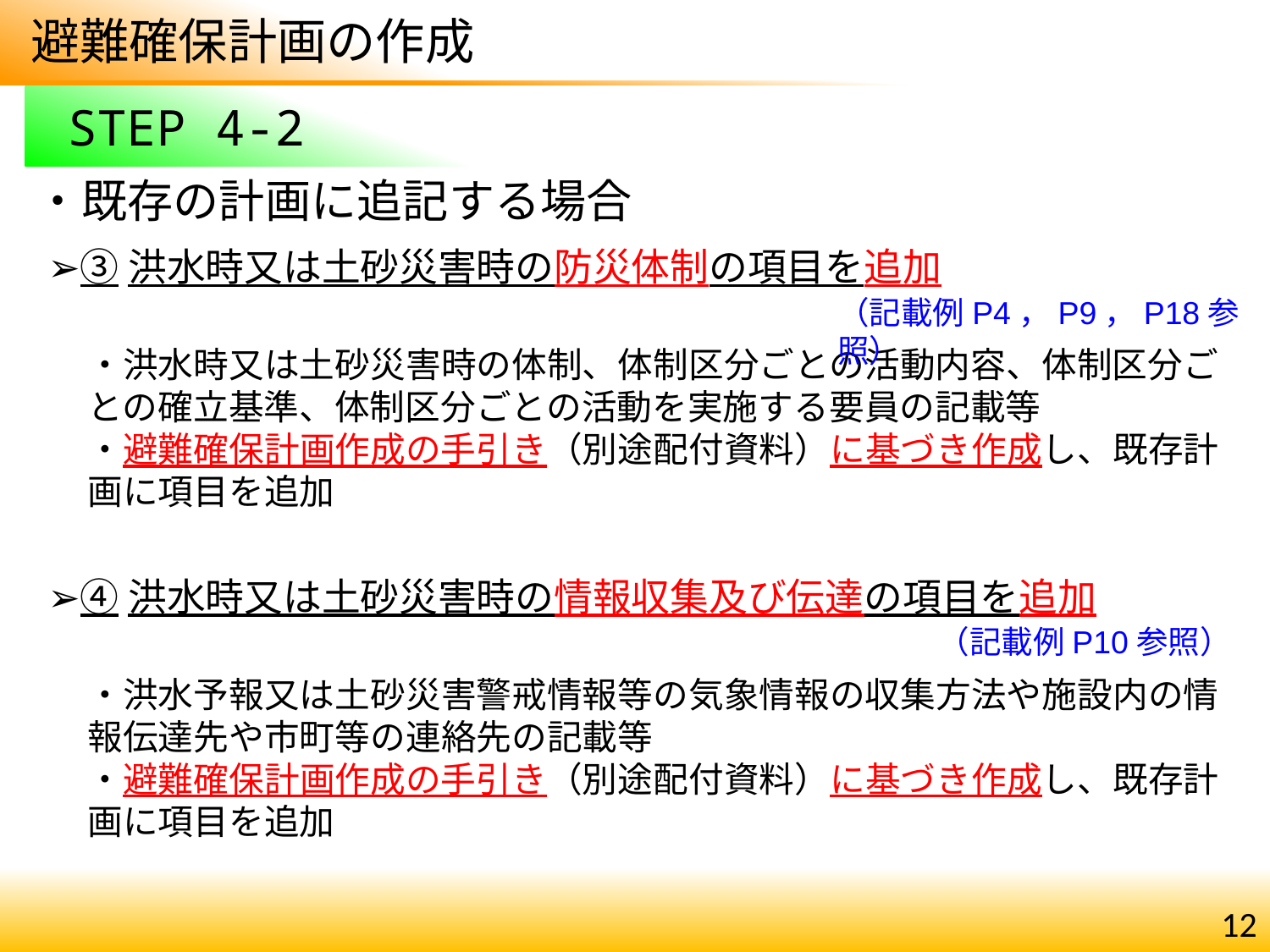

避難確保計画の作成
 STEP 4-2
・既存の計画に追記する場合
➢③洪水時又は土砂災害時の防災体制の項目を追加
（記載例P4，P9，P18参照）
・洪水時又は土砂災害時の体制、体制区分ごとの活動内容、体制区分ごとの確立基準、体制区分ごとの活動を実施する要員の記載等
・避難確保計画作成の手引き（別途配付資料）に基づき作成し、既存計画に項目を追加
➢④洪水時又は土砂災害時の情報収集及び伝達の項目を追加
（記載例P10参照）
・洪水予報又は土砂災害警戒情報等の気象情報の収集方法や施設内の情報伝達先や市町等の連絡先の記載等
・避難確保計画作成の手引き（別途配付資料）に基づき作成し、既存計画に項目を追加

12